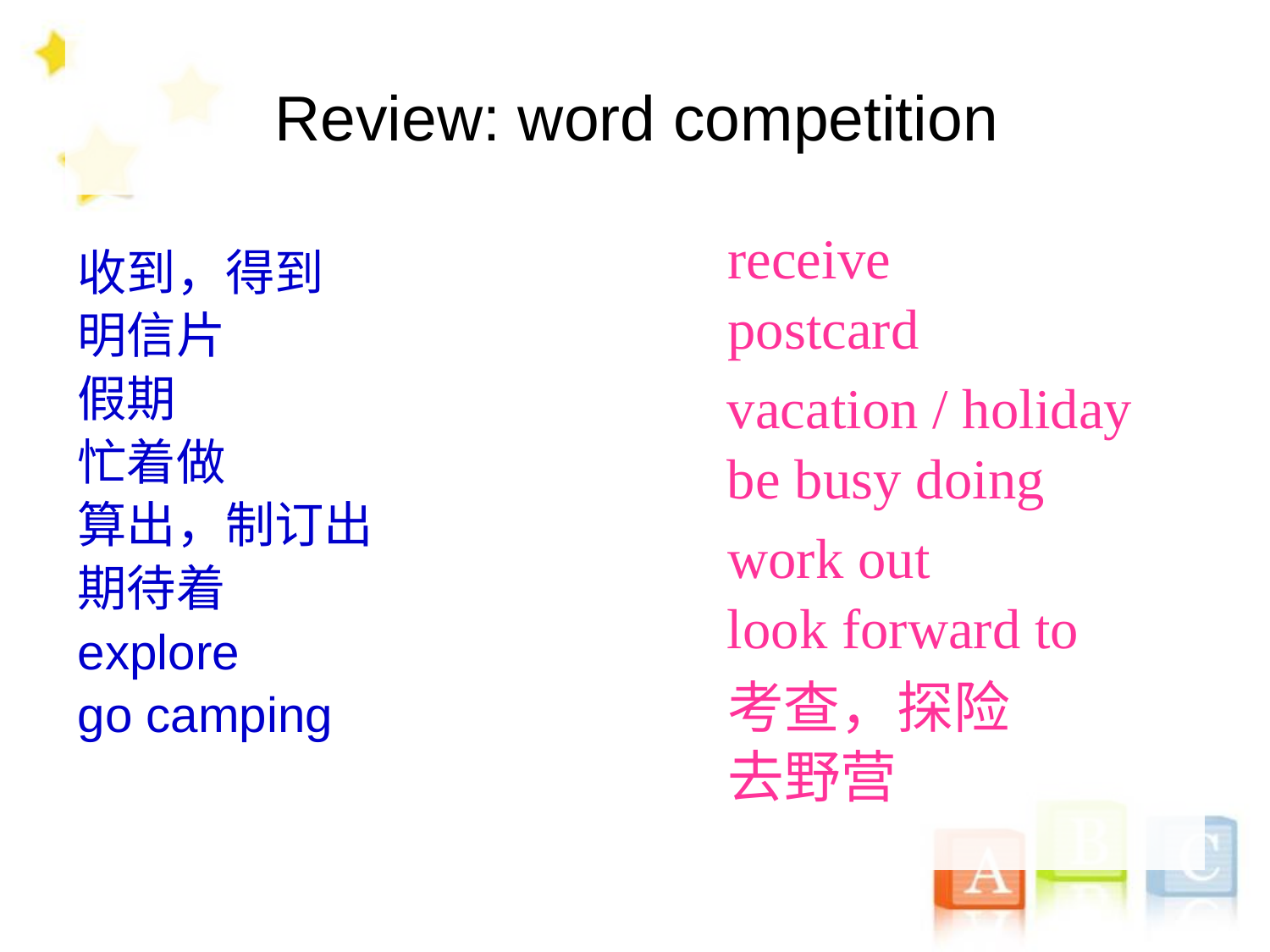

# Review: word competition
receive
收到，得到
明信片
假期
忙着做
算出，制订出
期待着
explore
go camping
postcard
vacation / holiday
be busy doing
work out
look forward to
考查，探险
去野营